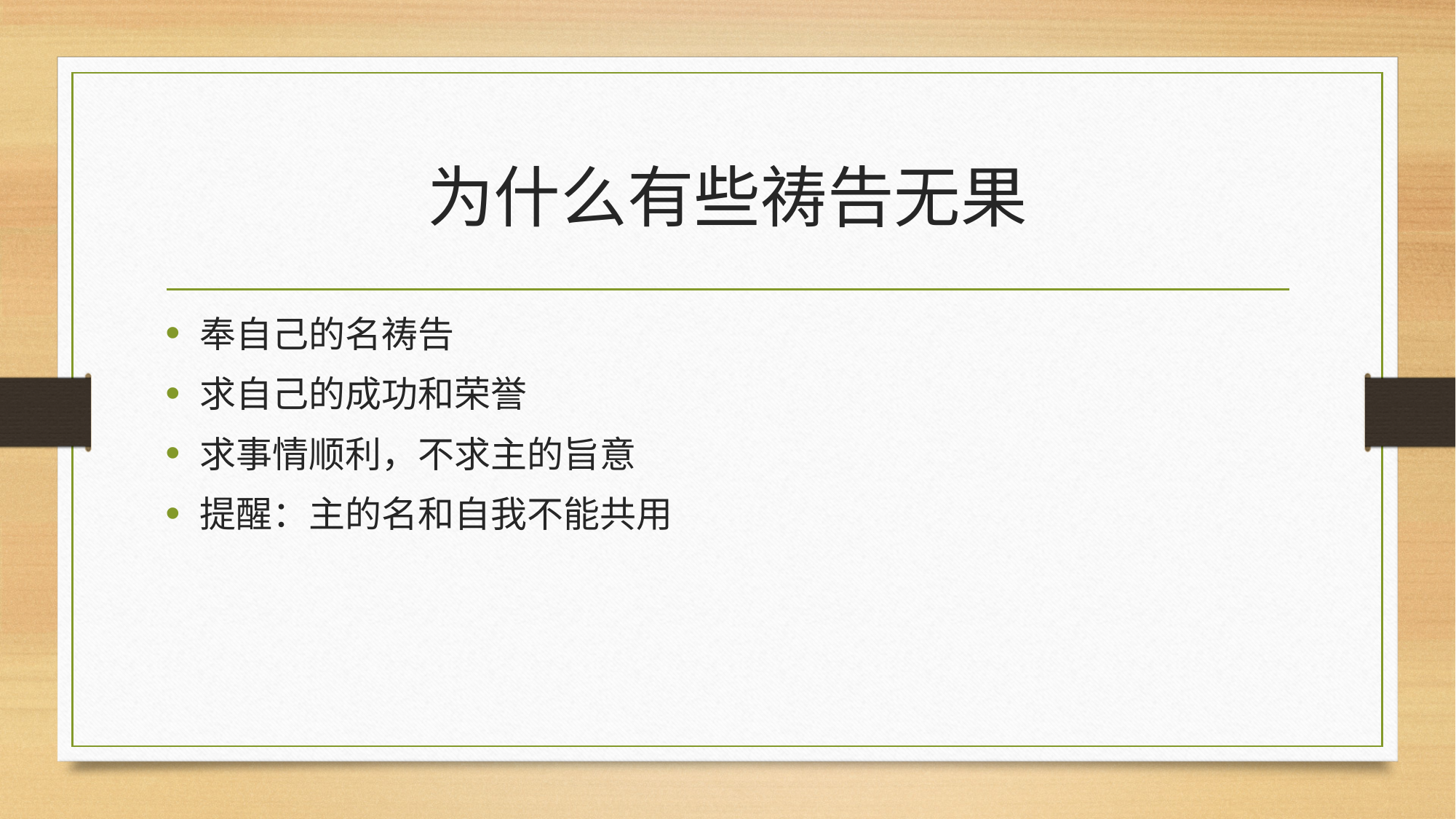

# 为什么有些祷告无果
奉自己的名祷告
求自己的成功和荣誉
求事情顺利，不求主的旨意
提醒：主的名和自我不能共用